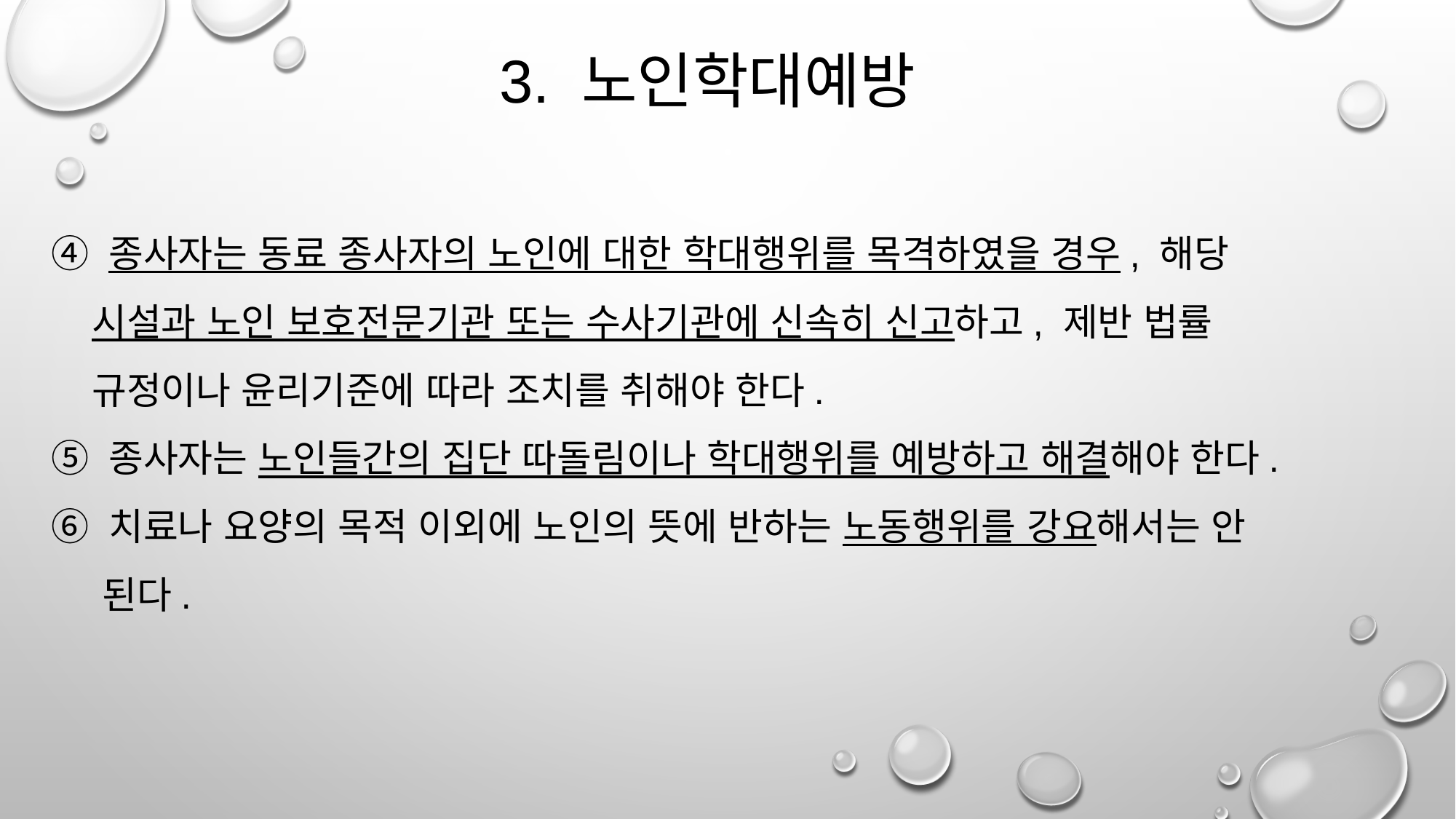

3. 노인학대예방
④ 종사자는 동료 종사자의 노인에 대한 학대행위를 목격하였을 경우, 해당
   시설과 노인 보호전문기관 또는 수사기관에 신속히 신고하고, 제반 법률
   규정이나 윤리기준에 따라 조치를 취해야 한다.
⑤ 종사자는 노인들간의 집단 따돌림이나 학대행위를 예방하고 해결해야 한다.
⑥ 치료나 요양의 목적 이외에 노인의 뜻에 반하는 노동행위를 강요해서는 안
    된다.